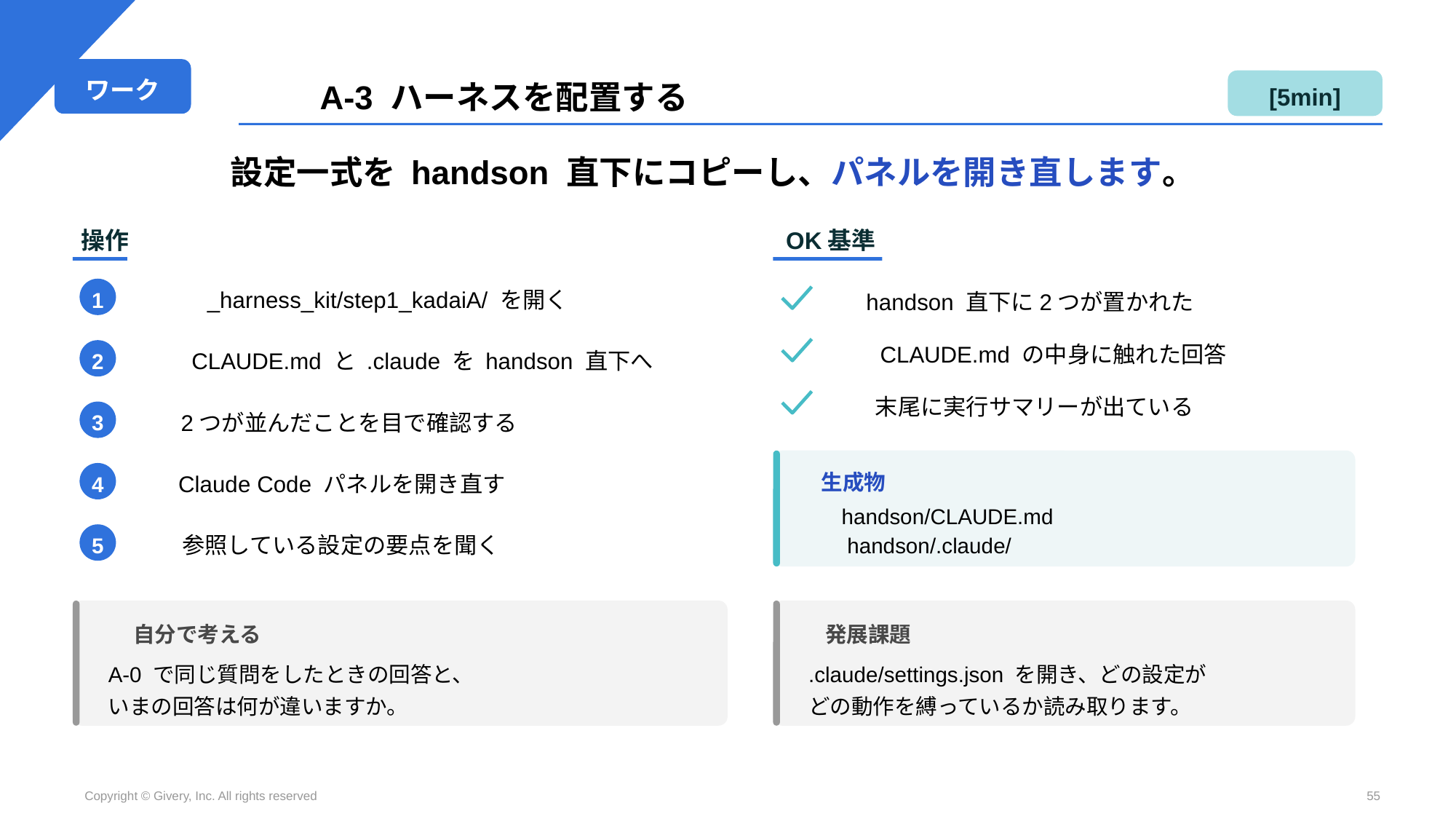

ワーク
A-3 ハーネスを配置する
[5min]

設定一式を handson 直下にコピーし、パネルを開き直します。
操作
OK基準

_harness_kit/step1_kadaiA/ を開く
1

handson 直下に2つが置かれた

CLAUDE.md の中身に触れた回答
CLAUDE.md と .claude を handson 直下へ
2

末尾に実行サマリーが出ている

2つが並んだことを目で確認する
3

生成物
Claude Code パネルを開き直す
4
handson/CLAUDE.md

参照している設定の要点を聞く
5
handson/.claude/

自分で考える
発展課題
A-0 で同じ質問をしたときの回答と、
いまの回答は何が違いますか。
.claude/settings.json を開き、どの設定が
どの動作を縛っているか読み取ります。
Copyright © Givery, Inc. All rights reserved
55